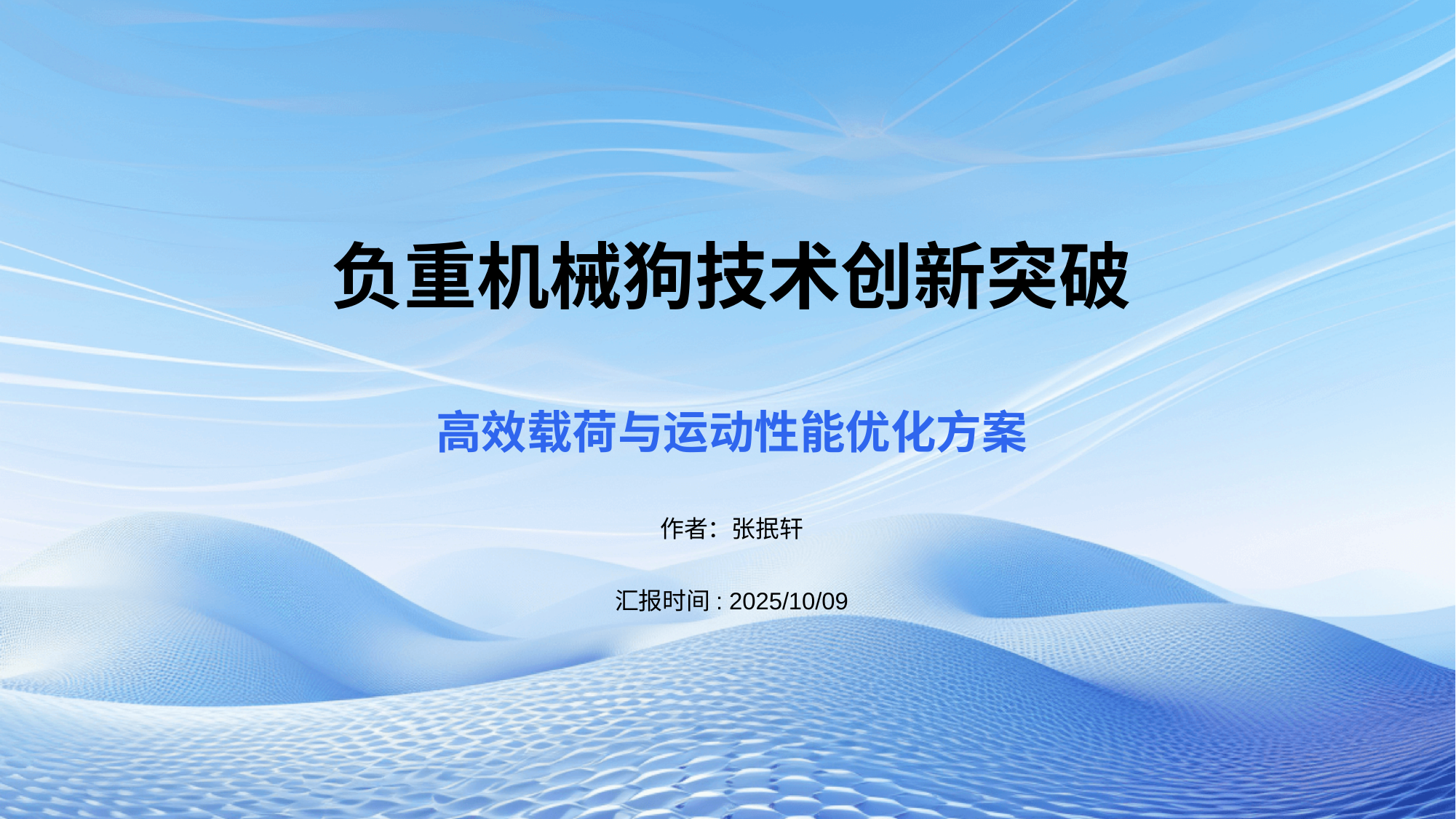

负重机械狗技术创新突破
高效载荷与运动性能优化方案

作者：张抿轩

汇报时间: 2025/10/09